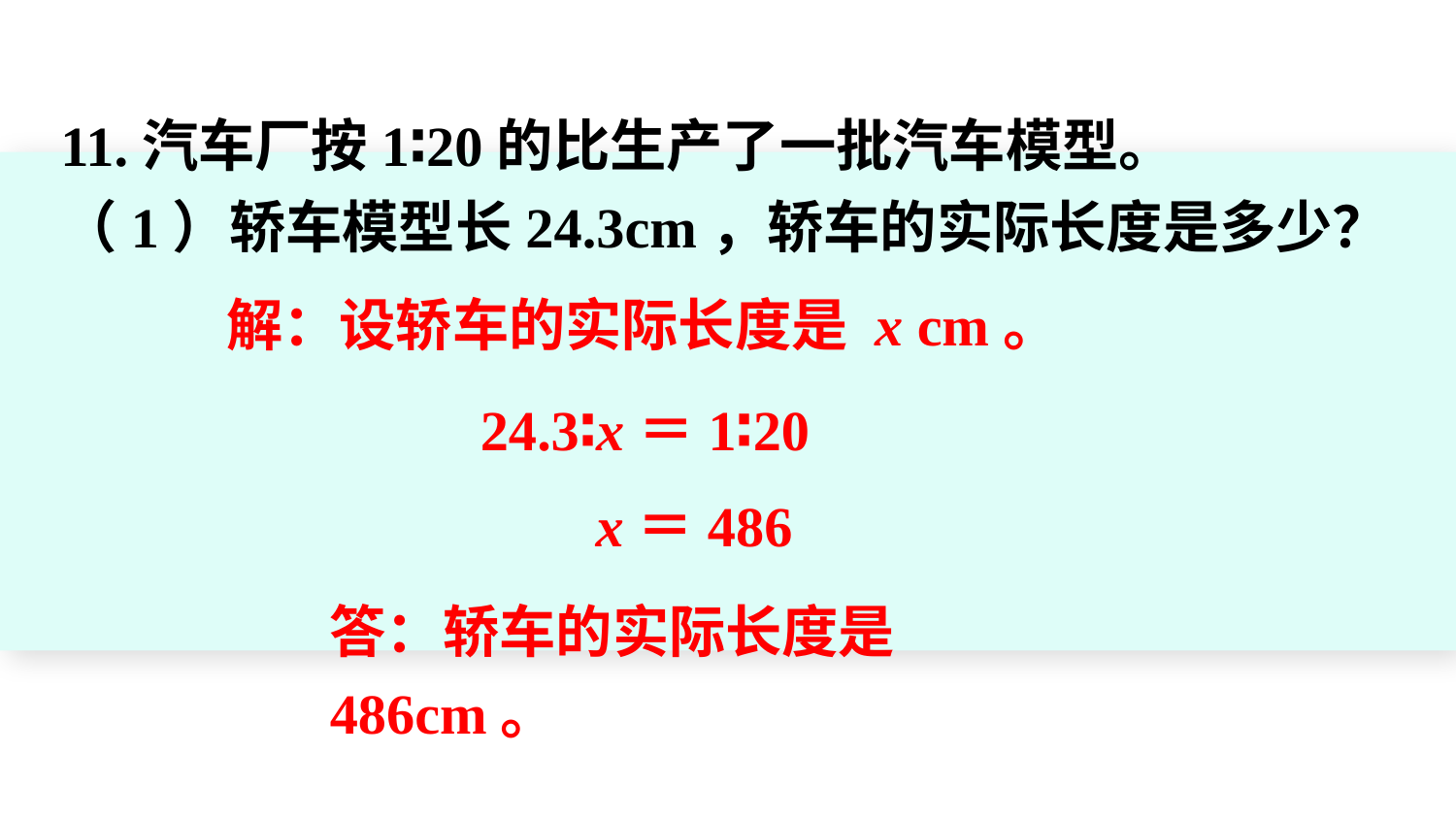

11.汽车厂按1∶20的比生产了一批汽车模型。
（1）轿车模型长24.3cm，轿车的实际长度是多少？
解：设轿车的实际长度是 x cm。
24.3∶x＝1∶20
x＝486
答：轿车的实际长度是486cm。